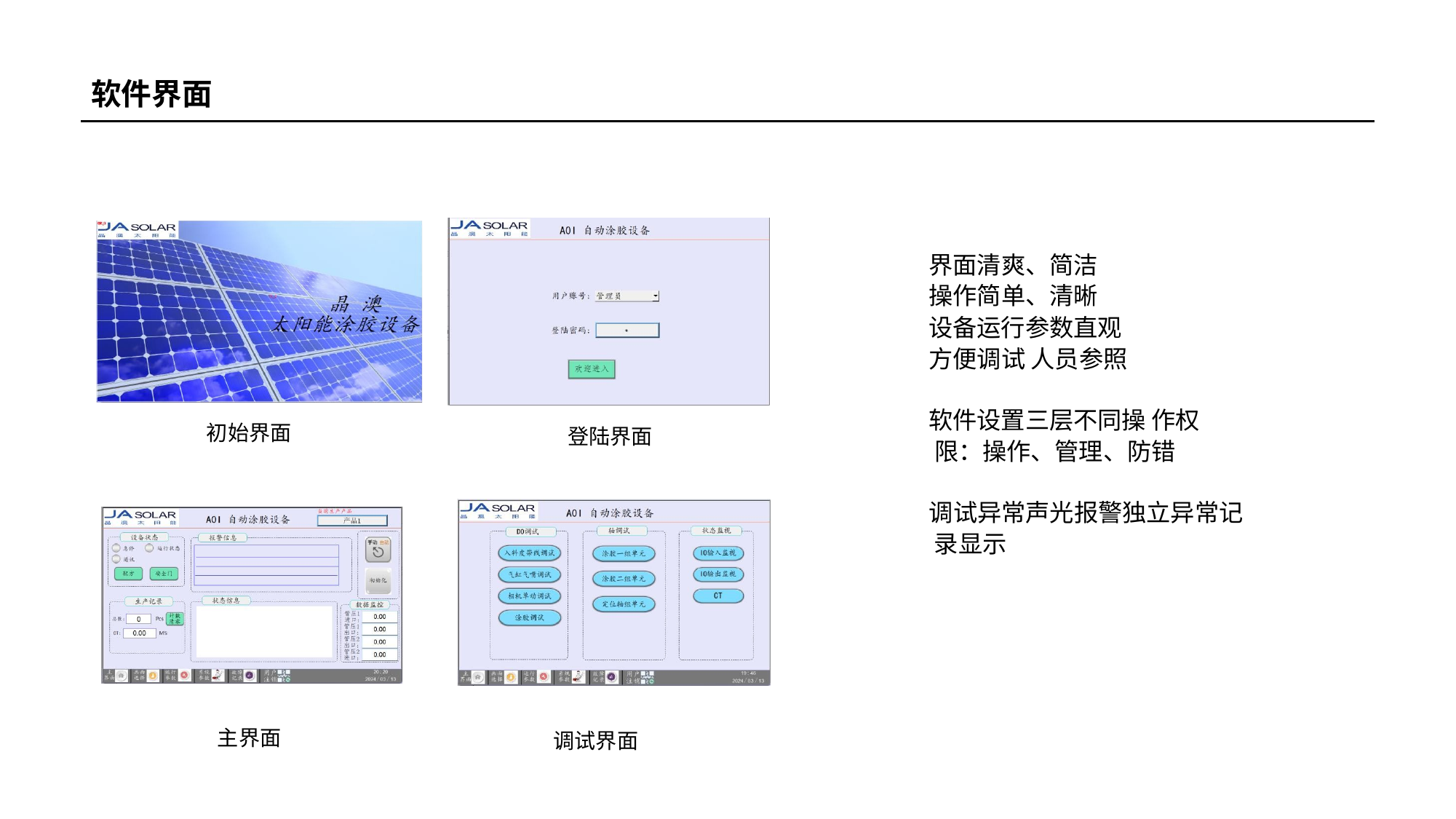

# 软件界面

界面清爽、简洁  操作简单、清晰  设备运行参数直观  方便调试 人员参照
软件设置三层不同操 作权  限：操作、管理、防错
初始界面
登陆界面
调试异常声光报警独立异常记  录显示

主界面
调试界面